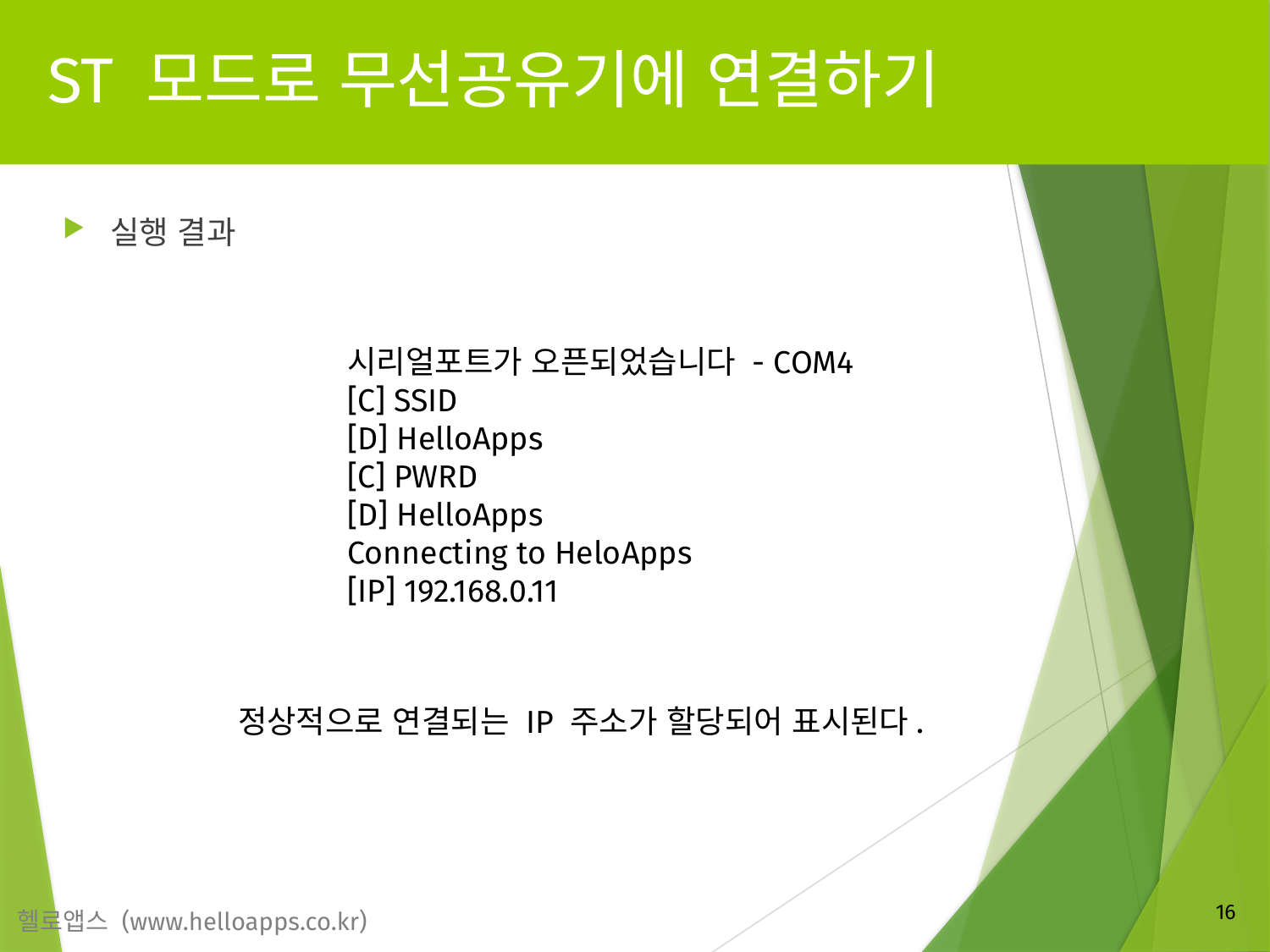

# ST 모드로 무선공유기에 연결하기
실행 결과
시리얼포트가 오픈되었습니다 - COM4
[C] SSID
[D] HelloApps
[C] PWRD
[D] HelloApps
Connecting to HeloApps
[IP] 192.168.0.11
정상적으로 연결되는 IP 주소가 할당되어 표시된다.
16